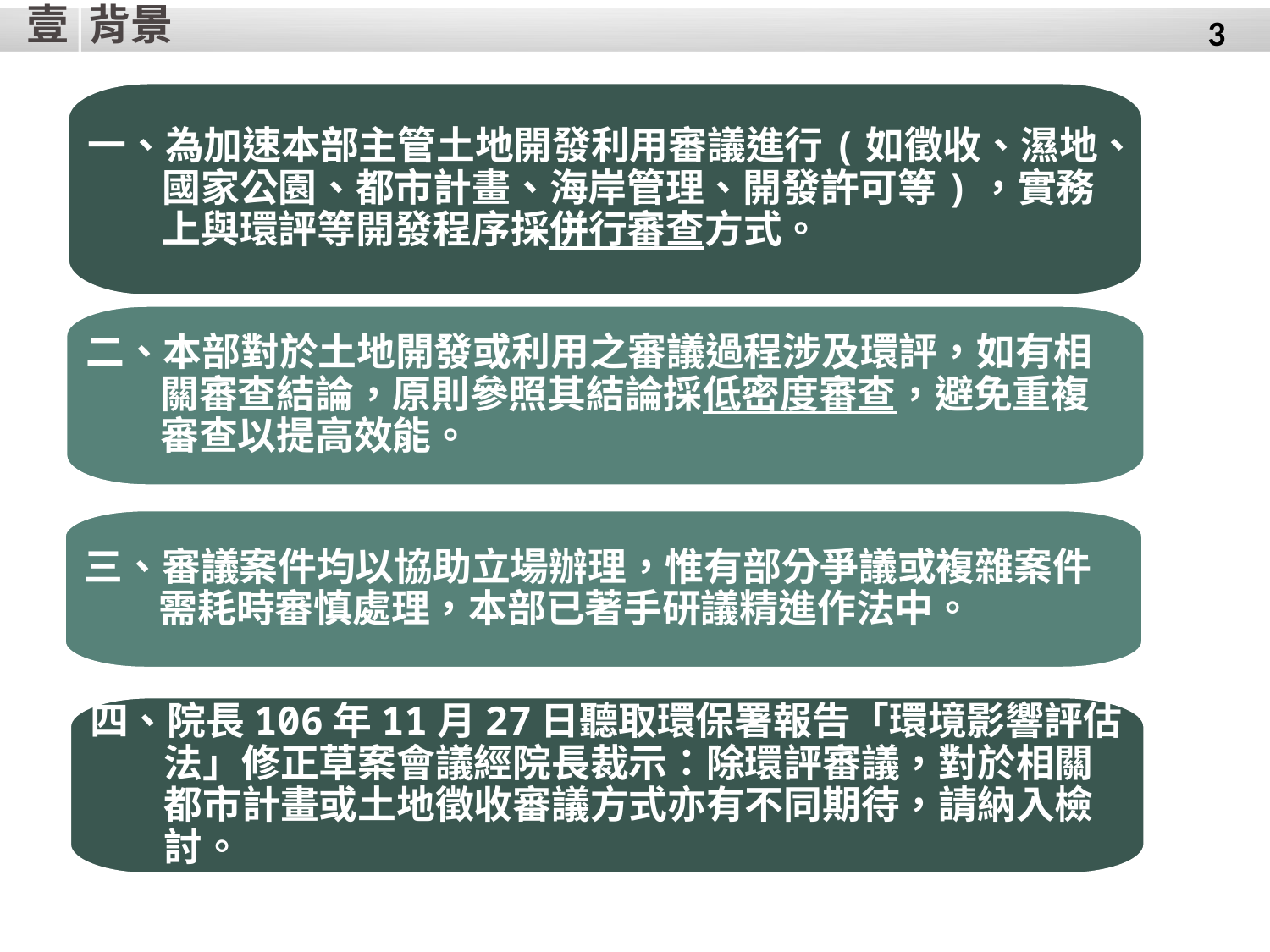

壹
背景
3
一、為加速本部主管土地開發利用審議進行(如徵收、濕地、國家公園、都市計畫、海岸管理、開發許可等)，實務上與環評等開發程序採併行審查方式。
二、本部對於土地開發或利用之審議過程涉及環評，如有相關審查結論，原則參照其結論採低密度審查，避免重複審查以提高效能。
三、審議案件均以協助立場辦理，惟有部分爭議或複雜案件需耗時審慎處理，本部已著手研議精進作法中。
四、院長106年11月27日聽取環保署報告「環境影響評估法」修正草案會議經院長裁示：除環評審議，對於相關都市計畫或土地徵收審議方式亦有不同期待，請納入檢討。